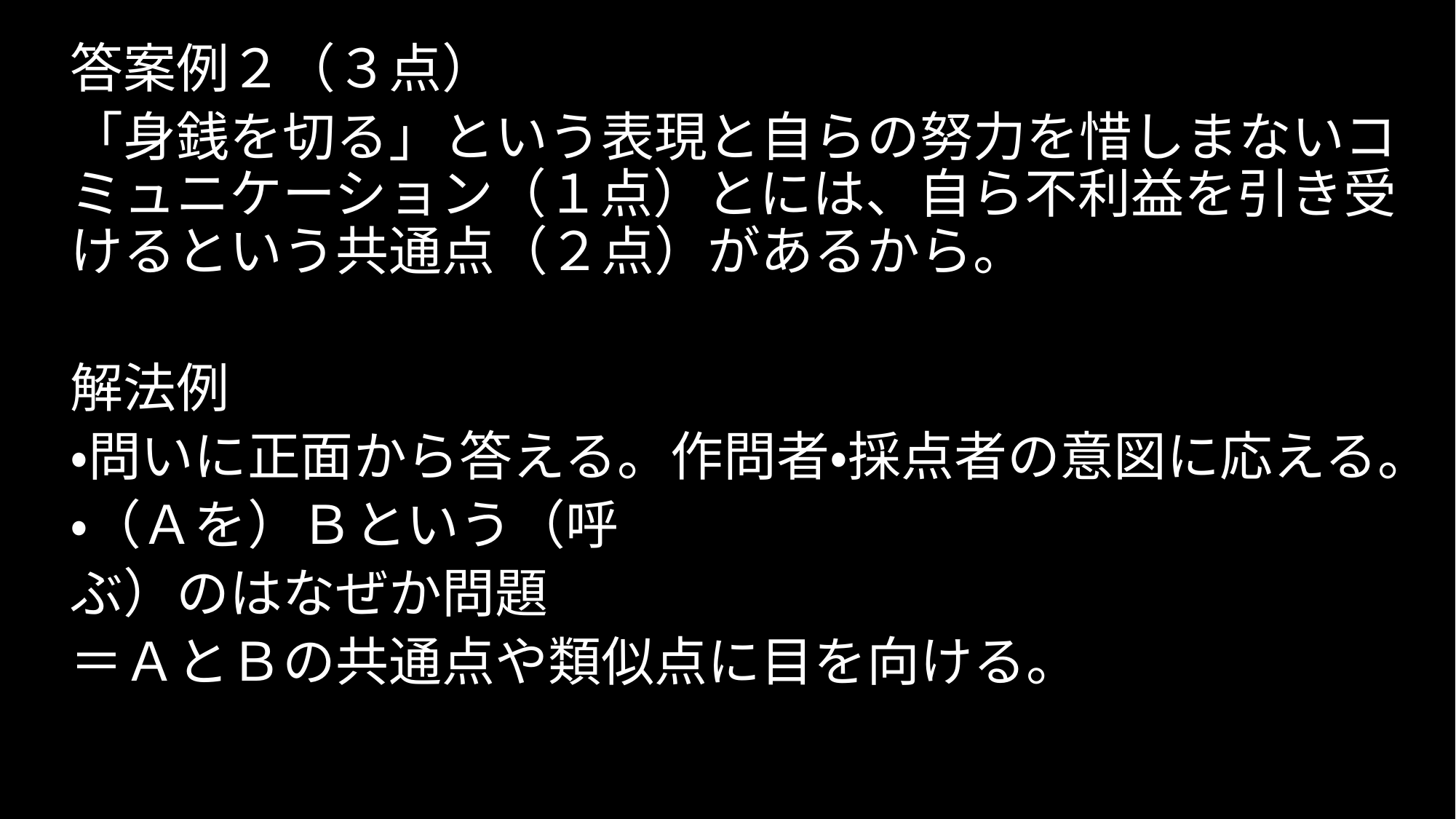

答案例２（３点）
「身銭を切る」という表現と自らの努力を惜しまないコミュニケーション（１点）とには、自ら不利益を引き受けるという共通点（２点）があるから。

解法例
・問いに正面から答える。作問者・採点者の意図に応える。
・（Ａを）Ｂという（呼
ぶ）のはなぜか問題
＝ＡとＢの共通点や類似点に目を向ける。